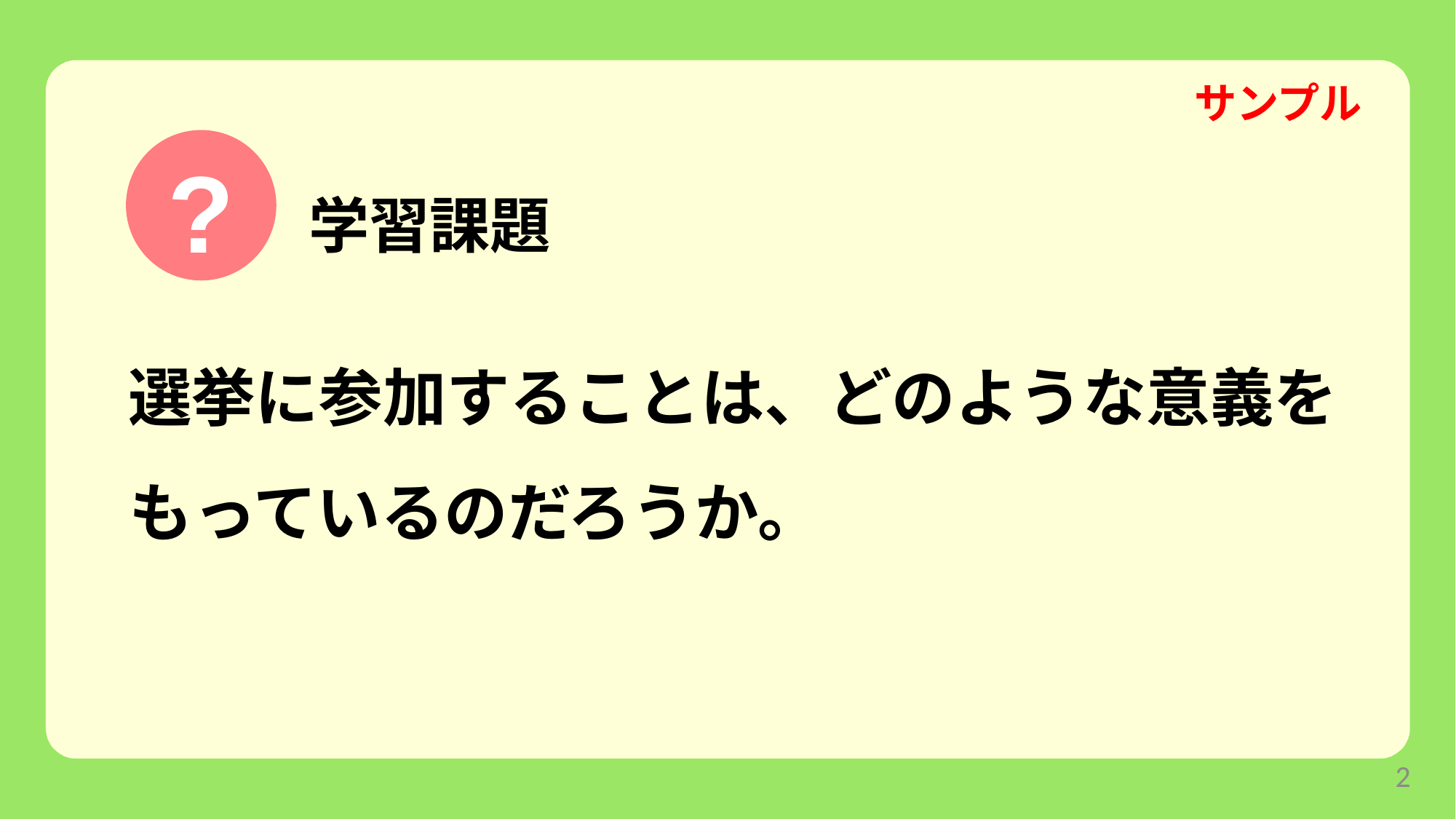

?
学習課題
選挙に参加することは、どのような意義をもっているのだろうか。